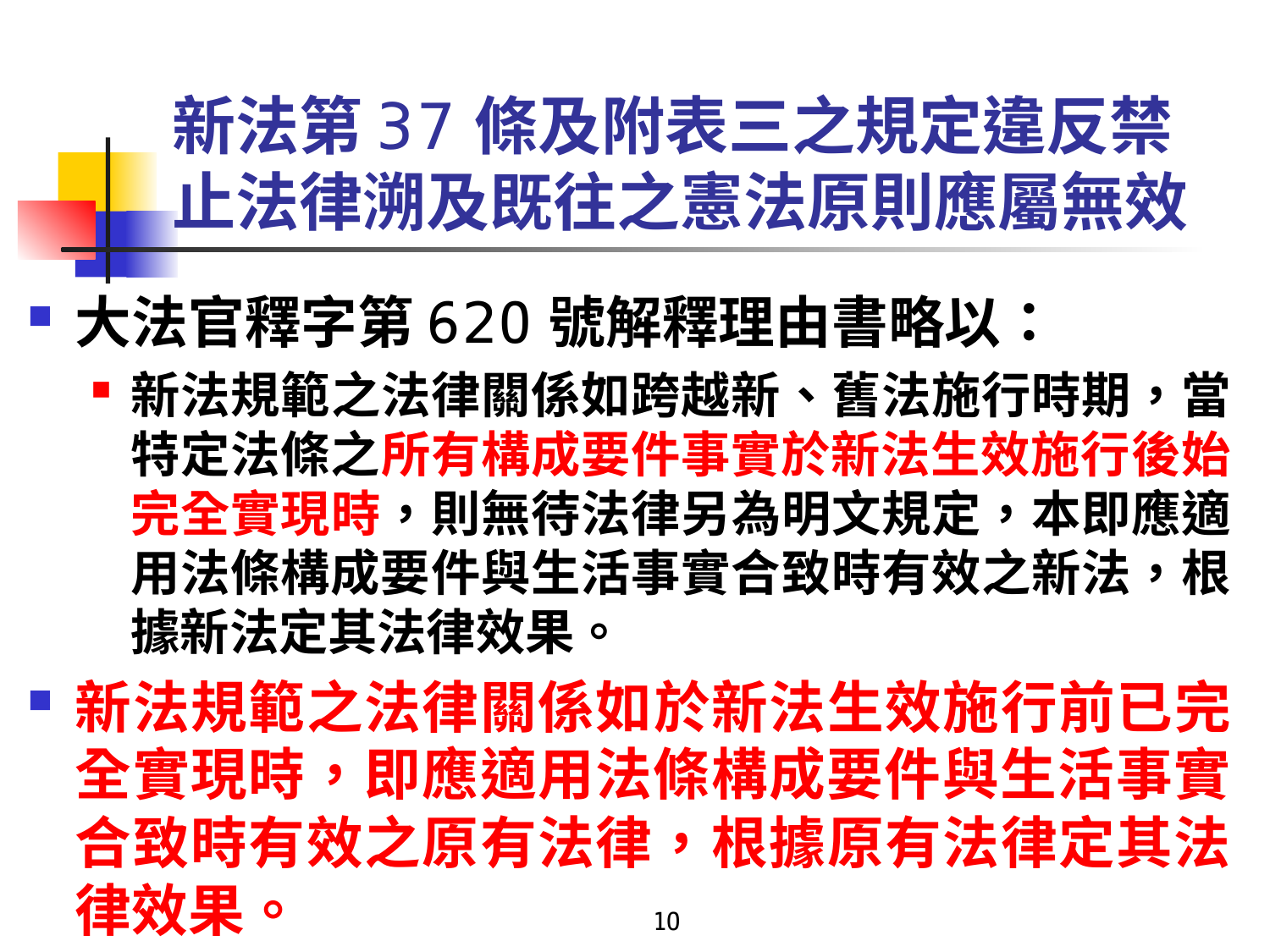

# 新法第37條及附表三之規定違反禁止法律溯及既往之憲法原則應屬無效
大法官釋字第620號解釋理由書略以：
新法規範之法律關係如跨越新、舊法施行時期，當特定法條之所有構成要件事實於新法生效施行後始完全實現時，則無待法律另為明文規定，本即應適用法條構成要件與生活事實合致時有效之新法，根據新法定其法律效果。
新法規範之法律關係如於新法生效施行前已完全實現時，即應適用法條構成要件與生活事實合致時有效之原有法律，根據原有法律定其法律效果。

10